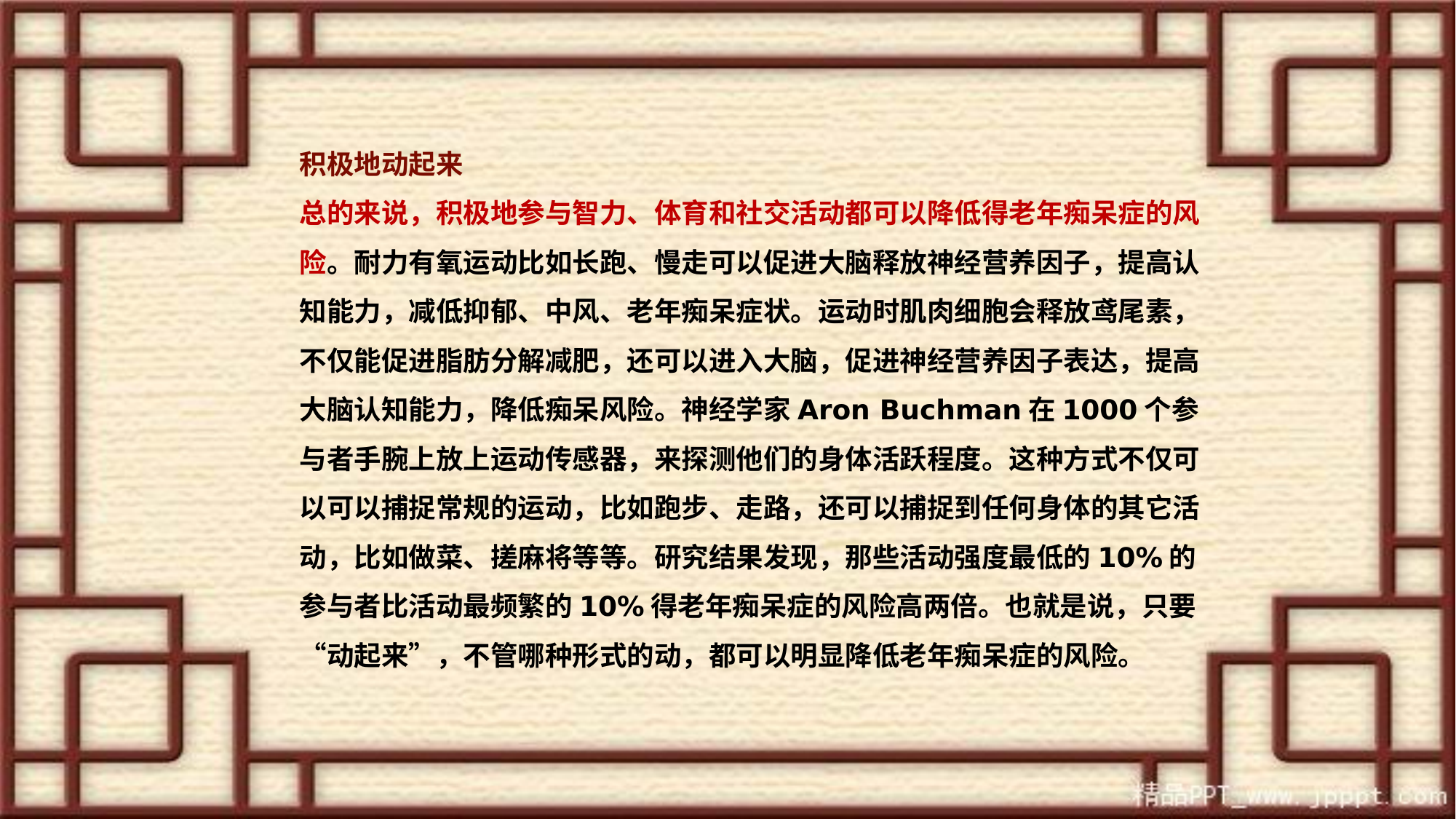

积极地动起来
总的来说，积极地参与智力、体育和社交活动都可以降低得老年痴呆症的风险。耐力有氧运动比如长跑、慢走可以促进大脑释放神经营养因子，提高认知能力，减低抑郁、中风、老年痴呆症状。运动时肌肉细胞会释放鸢尾素，不仅能促进脂肪分解减肥，还可以进入大脑，促进神经营养因子表达，提高大脑认知能力，降低痴呆风险。神经学家Aron Buchman在1000个参与者手腕上放上运动传感器，来探测他们的身体活跃程度。这种方式不仅可以可以捕捉常规的运动，比如跑步、走路，还可以捕捉到任何身体的其它活动，比如做菜、搓麻将等等。研究结果发现，那些活动强度最低的10%的参与者比活动最频繁的10%得老年痴呆症的风险高两倍。也就是说，只要“动起来”，不管哪种形式的动，都可以明显降低老年痴呆症的风险。